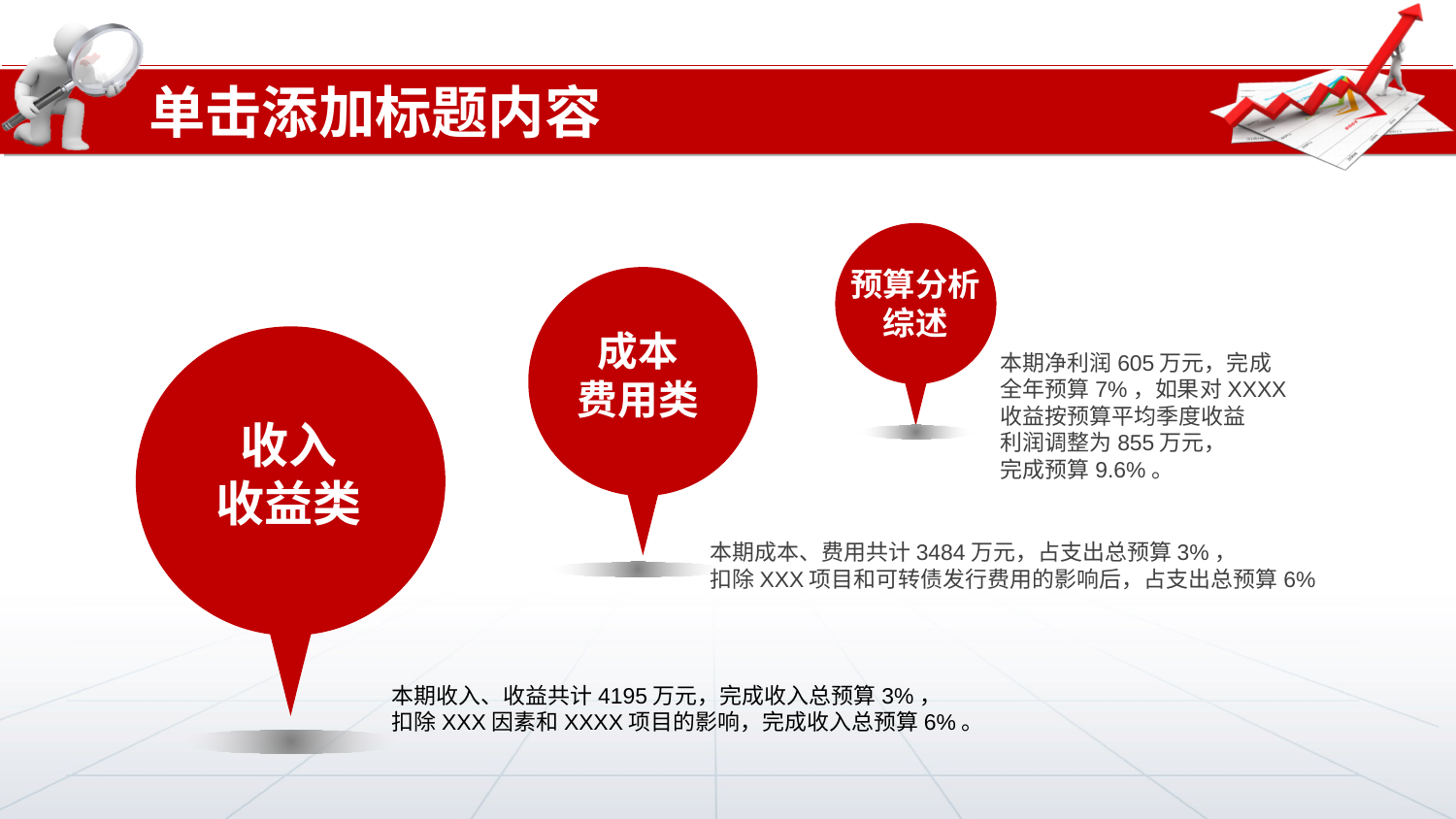

单击添加标题内容

预算分析
综述

成本
费用类

收入
收益类

本期净利润605万元，完成
全年预算7%，如果对XXXX
收益按预算平均季度收益
利润调整为855万元，
完成预算9.6%。
本期成本、费用共计3484万元，占支出总预算3%，
扣除XXX项目和可转债发行费用的影响后，占支出总预算6%
本期收入、收益共计4195万元，完成收入总预算3%，
扣除XXX因素和XXXX项目的影响，完成收入总预算6%。